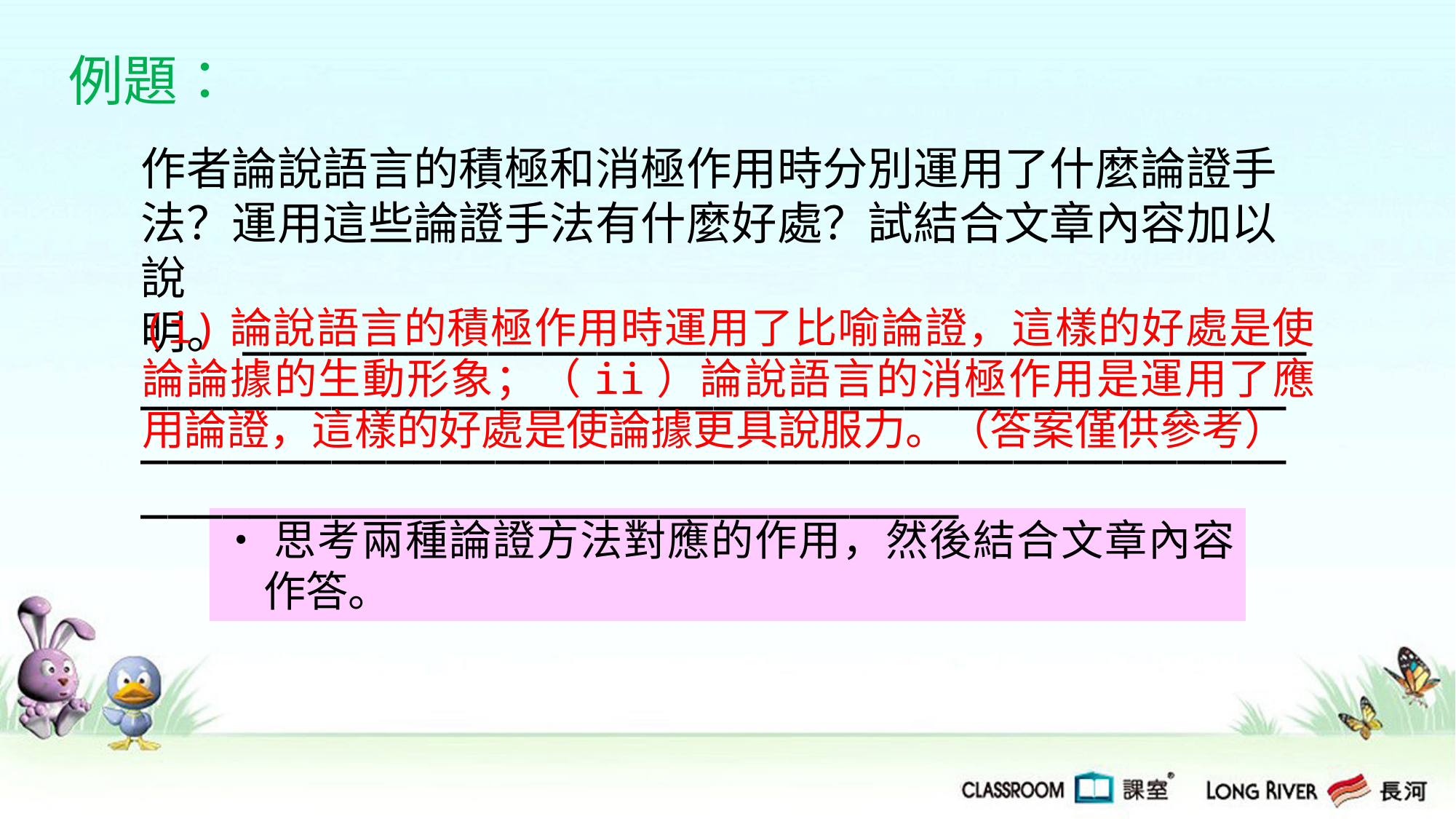

例題：
作者論說語言的積極和消極作用時分別運用了什麼論證手法？運用這些論證手法有什麼好處？試結合文章內容加以說明。_________________________________________________________________________________________________________________________________________________________
(i)論說語言的積極作用時運用了比喻論證，這樣的好處是使論論據的生動形象；（ii）論說語言的消極作用是運用了應用論證，這樣的好處是使論據更具說服力。（答案僅供參考）
‧思考兩種論證方法對應的作用，然後結合文章內容作答。